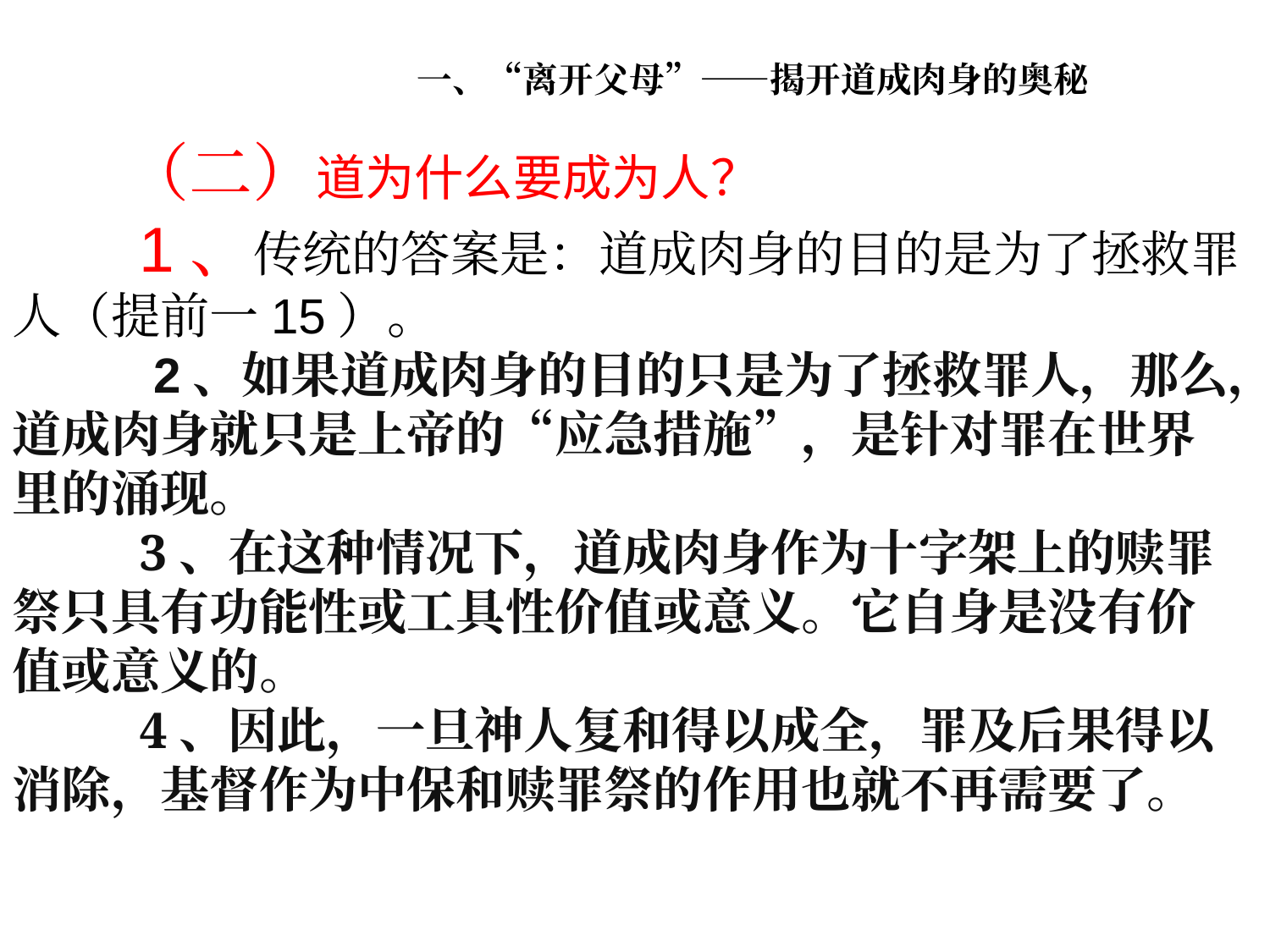

# 一、“离开父母”——揭开道成肉身的奥秘
      （二）道为什么要成为人？
	1、传统的答案是：道成肉身的目的是为了拯救罪人（提前一15）。
 	 2、如果道成肉身的目的只是为了拯救罪人，那么，道成肉身就只是上帝的“应急措施”，是针对罪在世界里的涌现。
	3、在这种情况下，道成肉身作为十字架上的赎罪祭只具有功能性或工具性价值或意义。它自身是没有价值或意义的。
	4、因此，一旦神人复和得以成全，罪及后果得以消除，基督作为中保和赎罪祭的作用也就不再需要了。